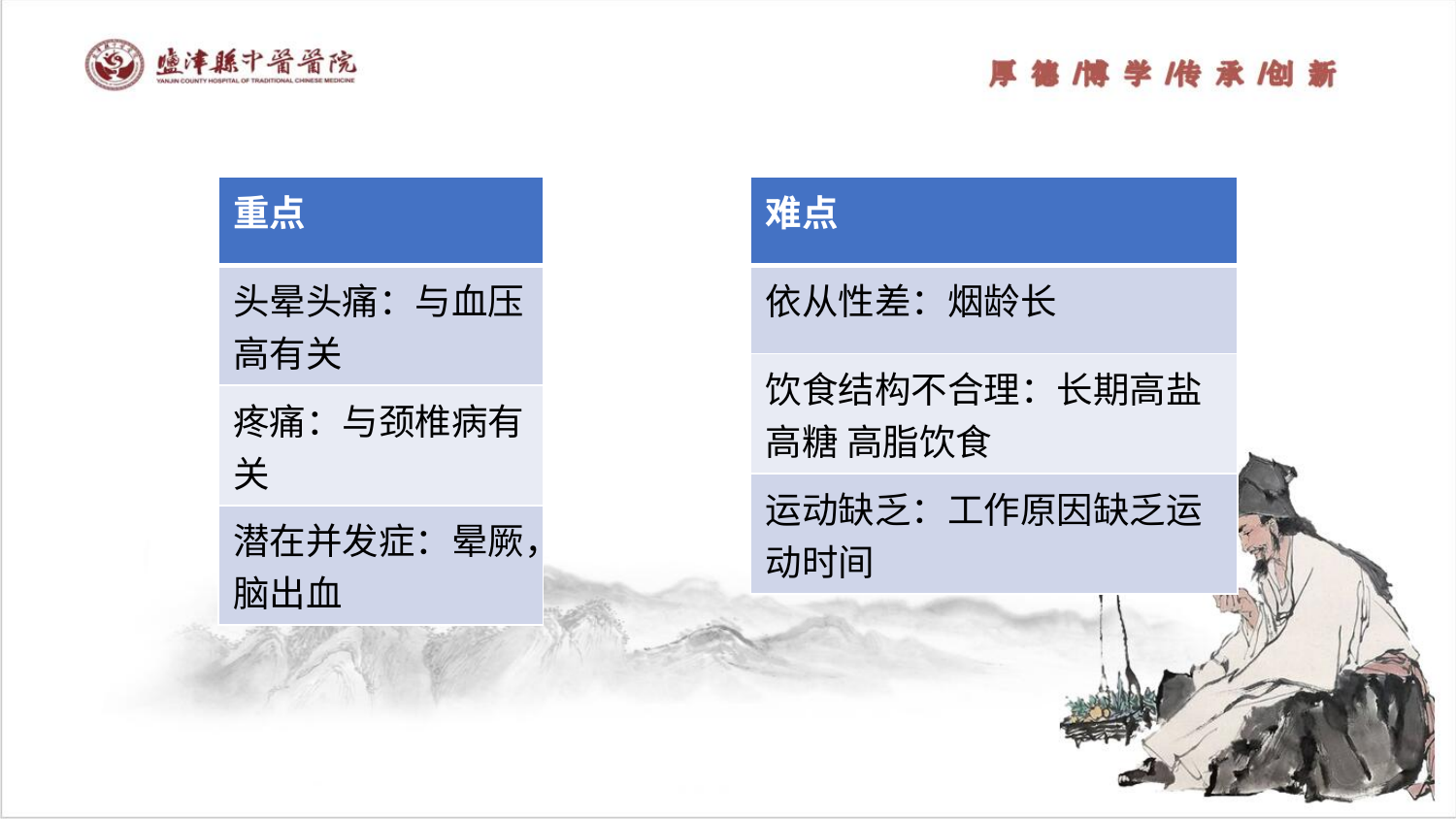

| 重点 |
| --- |
| 头晕头痛：与血压高有关 |
| 疼痛：与颈椎病有关 |
| 潜在并发症：晕厥，脑出血 |
| 难点 |
| --- |
| 依从性差：烟龄长 |
| 饮食结构不合理：长期高盐 高糖 高脂饮食 |
| 运动缺乏：工作原因缺乏运动时间 |